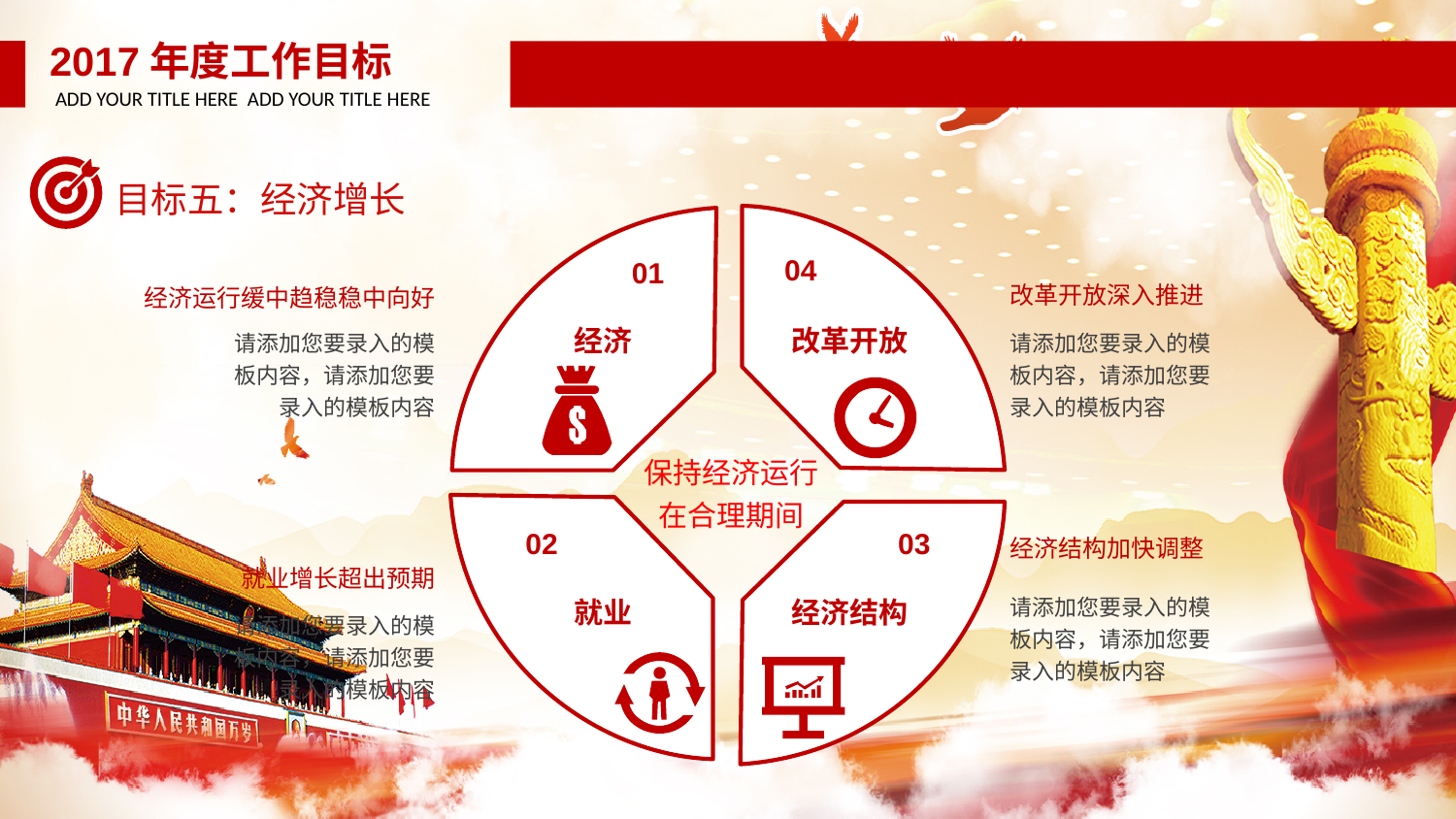

2017年度工作目标

ADD YOUR TITLE HERE  ADD YOUR TITLE HERE
目标五：经济增长

04
改革开放

01
经济

改革开放深入推进
请添加您要录入的模板内容，请添加您要录入的模板内容
经济运行缓中趋稳稳中向好
请添加您要录入的模板内容，请添加您要录入的模板内容
保持经济运行
在合理期间

02
就业

03
经济结构

经济结构加快调整
请添加您要录入的模板内容，请添加您要录入的模板内容
就业增长超出预期
请添加您要录入的模板内容，请添加您要录入的模板内容